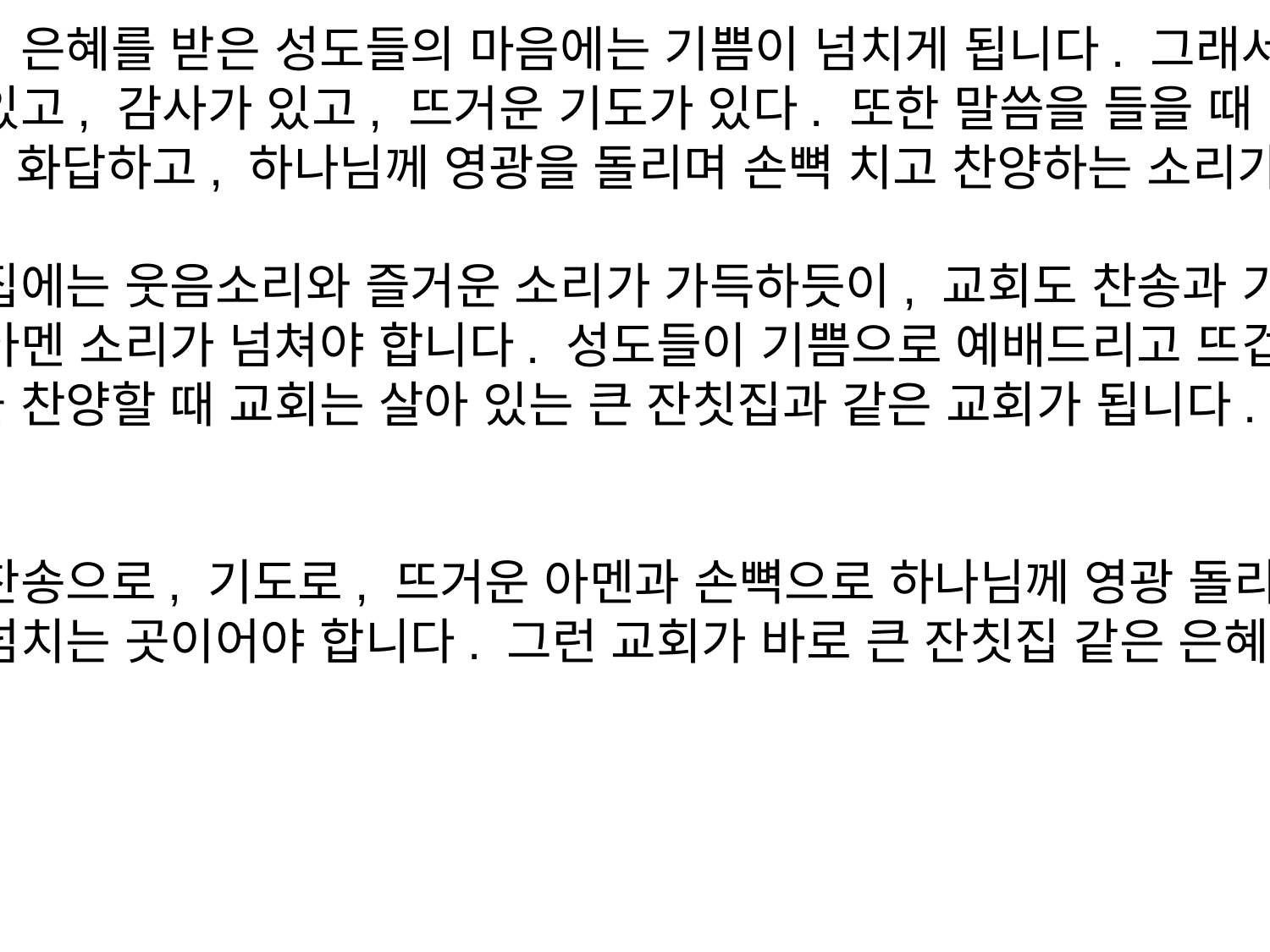

하나님의 은혜를 받은 성도들의 마음에는 기쁨이 넘치게 됩니다. 그래서 찬송이 있고, 감사가 있고, 뜨거운 기도가 있다. 또한 말씀을 들을 때 "아멘"으로 화답하고, 하나님께 영광을 돌리며 손뼉 치고 찬양하는 소리가 있다.

큰 잔칫집에는 웃음소리와 즐거운 소리가 가득하듯이, 교회도 찬송과 기도, 감사와 아멘 소리가 넘쳐야 합니다. 성도들이 기쁨으로 예배드리고 뜨겁게 하나님을 찬양할 때 교회는 살아 있는 큰 잔칫집과 같은 교회가 됩니다.

결론
교회는 찬송으로, 기도로, 뜨거운 아멘과 손뼉으로 하나님께 영광 돌리는 소리가 넘치는 곳이어야 합니다. 그런 교회가 바로 큰 잔칫집 같은 은혜로운 교회.